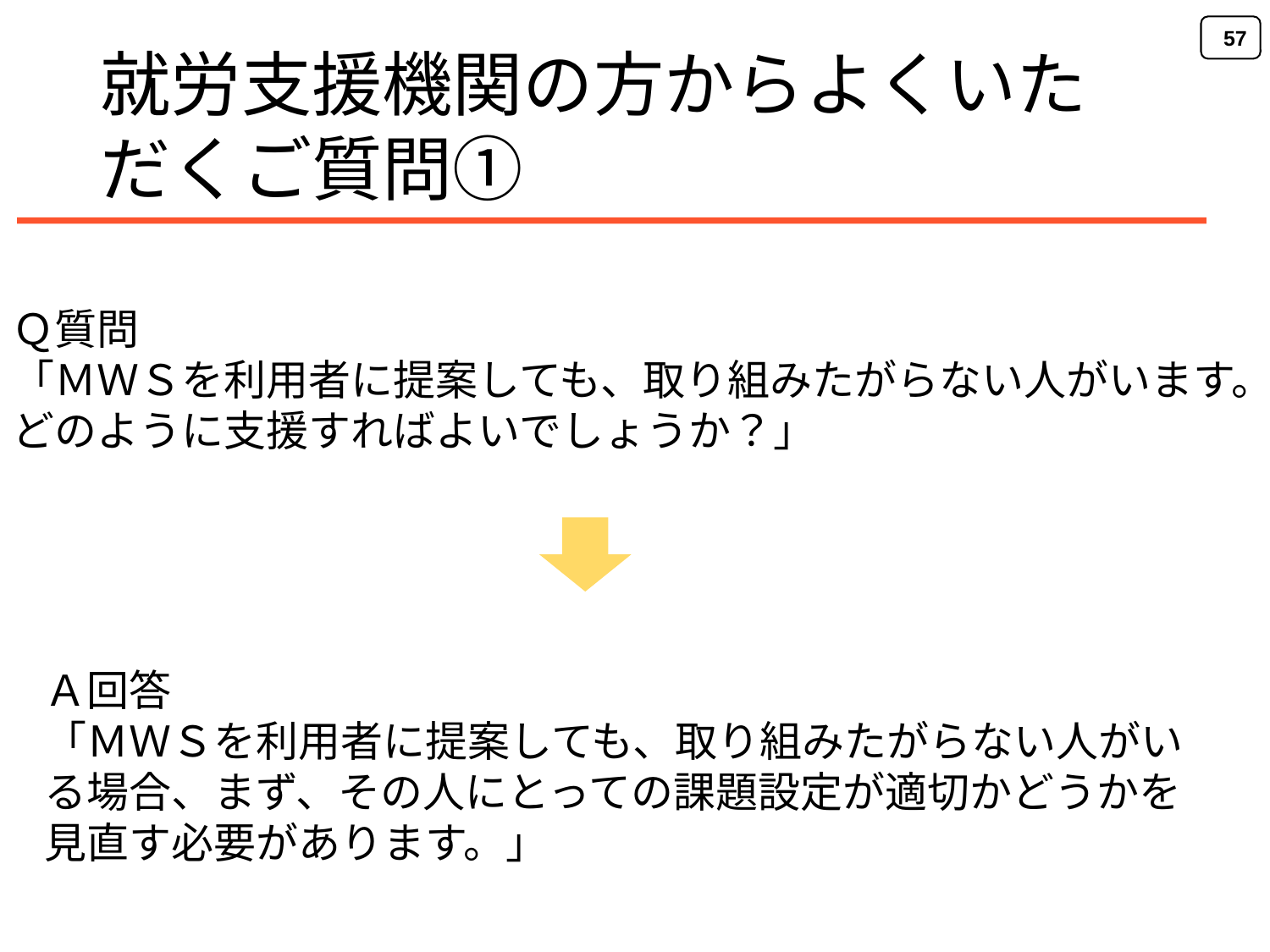

57

就労支援機関の方からよくいただくご質問①

Ｑ質問
「ＭＷＳを利用者に提案しても、取り組みたがらない人がいます。
どのように支援すればよいでしょうか？」

Ａ回答
「ＭＷＳを利用者に提案しても、取り組みたがらない人がいる場合、まず、その人にとっての課題設定が適切かどうかを見直す必要があります。」